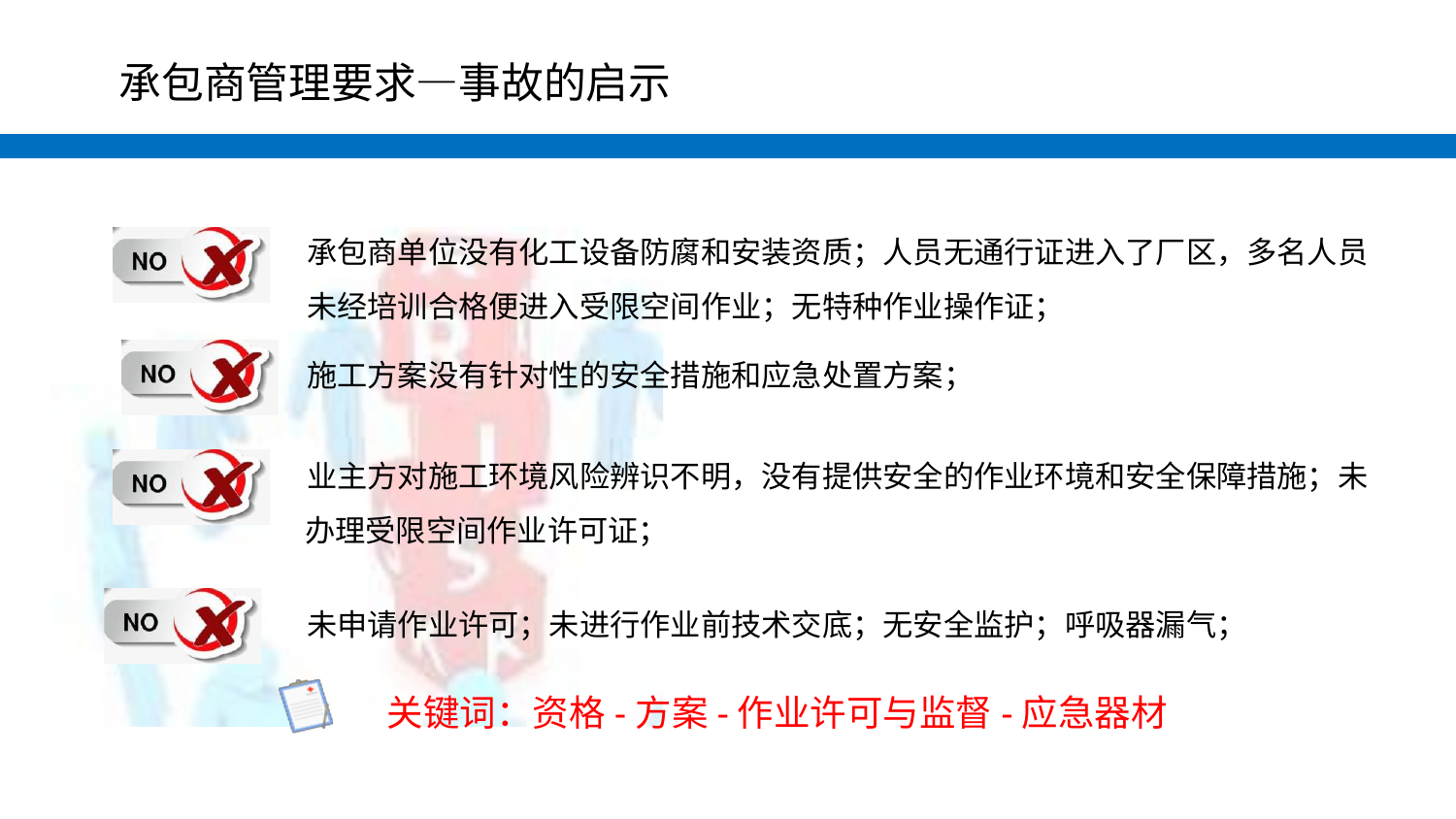

# 承包商管理要求—事故的启示

承包商单位没有化工设备防腐和安装资质；人员无通行证进入了厂区，多名人员
未经培训合格便进入受限空间作业；无特种作业操作证；

施工方案没有针对性的安全措施和应急处置方案；

业主方对施工环境风险辨识不明，没有提供安全的作业环境和安全保障措施；未  办理受限空间作业许可证；

未申请作业许可；未进行作业前技术交底；无安全监护；呼吸器漏气；

关键词：资格-方案-作业许可与监督-应急器材